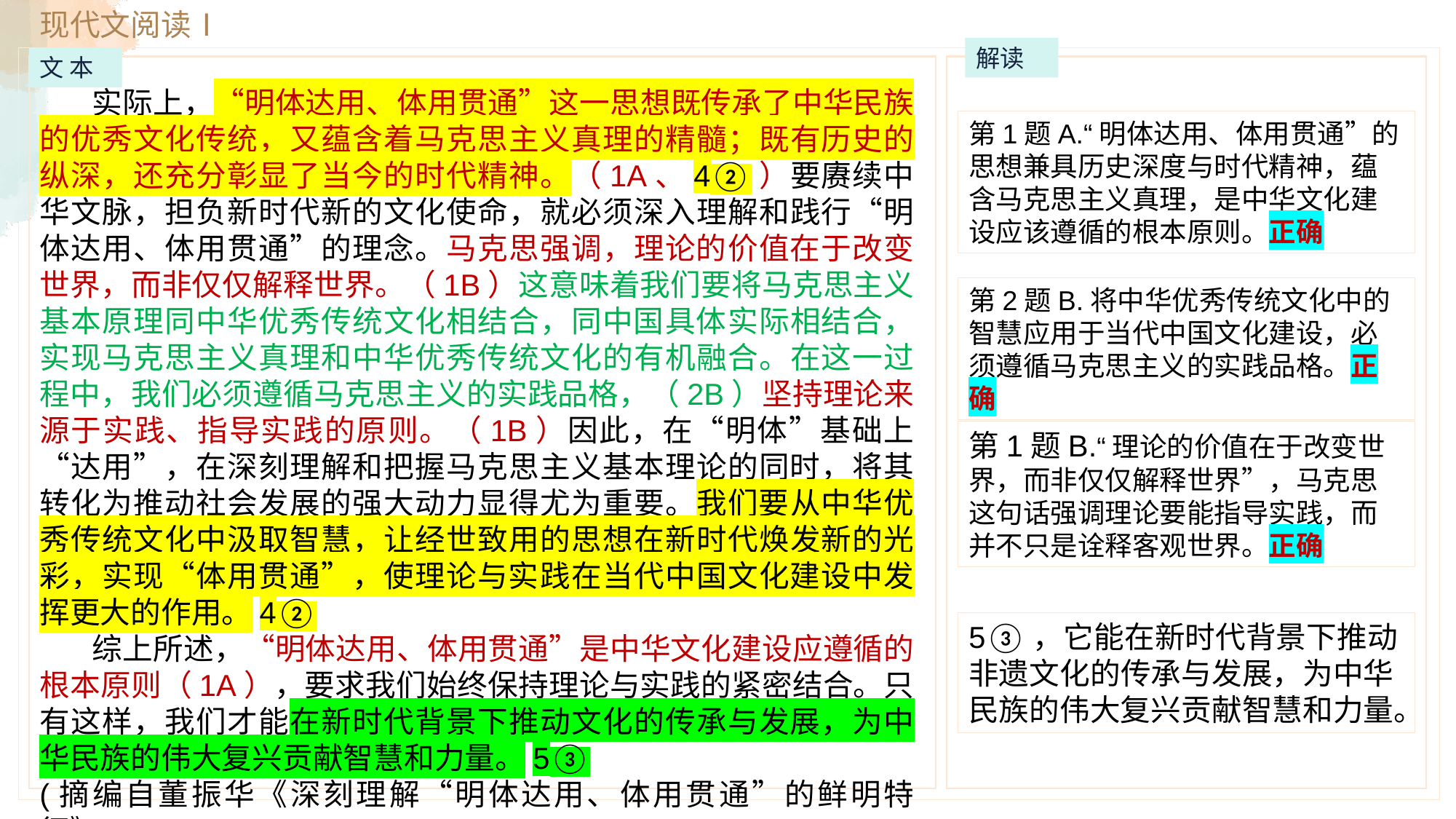

现代文阅读Ⅰ
解读
文 本

  实际上，“明体达用、体用贯通”这一思想既传承了中华民族的优秀文化传统，又蕴含着马克思主义真理的精髓；既有历史的纵深，还充分彰显了当今的时代精神。（1A、4②）要赓续中华文脉，担负新时代新的文化使命，就必须深入理解和践行“明体达用、体用贯通”的理念。马克思强调，理论的价值在于改变世界，而非仅仅解释世界。（1B）这意味着我们要将马克思主义基本原理同中华优秀传统文化相结合，同中国具体实际相结合，实现马克思主义真理和中华优秀传统文化的有机融合。在这一过程中，我们必须遵循马克思主义的实践品格，（2B）坚持理论来源于实践、指导实践的原则。（1B）因此，在“明体”基础上“达用”，在深刻理解和把握马克思主义基本理论的同时，将其转化为推动社会发展的强大动力显得尤为重要。我们要从中华优秀传统文化中汲取智慧，让经世致用的思想在新时代焕发新的光彩，实现“体用贯通”，使理论与实践在当代中国文化建设中发挥更大的作用。4②
  综上所述，“明体达用、体用贯通”是中华文化建设应遵循的根本原则（1A），要求我们始终保持理论与实践的紧密结合。只有这样，我们才能在新时代背景下推动文化的传承与发展，为中华民族的伟大复兴贡献智慧和力量。5③
(摘编自董振华《深刻理解“明体达用、体用贯通”的鲜明特征》)

第1题A.“明体达用、体用贯通”的思想兼具历史深度与时代精神，蕴含马克思主义真理，是中华文化建设应该遵循的根本原则。正确
第2题B.将中华优秀传统文化中的智慧应用于当代中国文化建设，必须遵循马克思主义的实践品格。正确
年度工作概述
您的内容打在这里，或者通过复制您的文本后，在此框中选择粘贴，并选择只保留文字，建议使用微软雅黑字体。您的内容打在这里，或者通过复制您的文本后，在此框中选择粘贴，并选择只保留文字，建议使用微软雅黑字体。
第1题B.“理论的价值在于改变世界，而非仅仅解释世界”，马克思这句话强调理论要能指导实践，而并不只是诠释客观世界。正确
5③，它能在新时代背景下推动非遗文化的传承与发展，为中华民族的伟大复兴贡献智慧和力量。